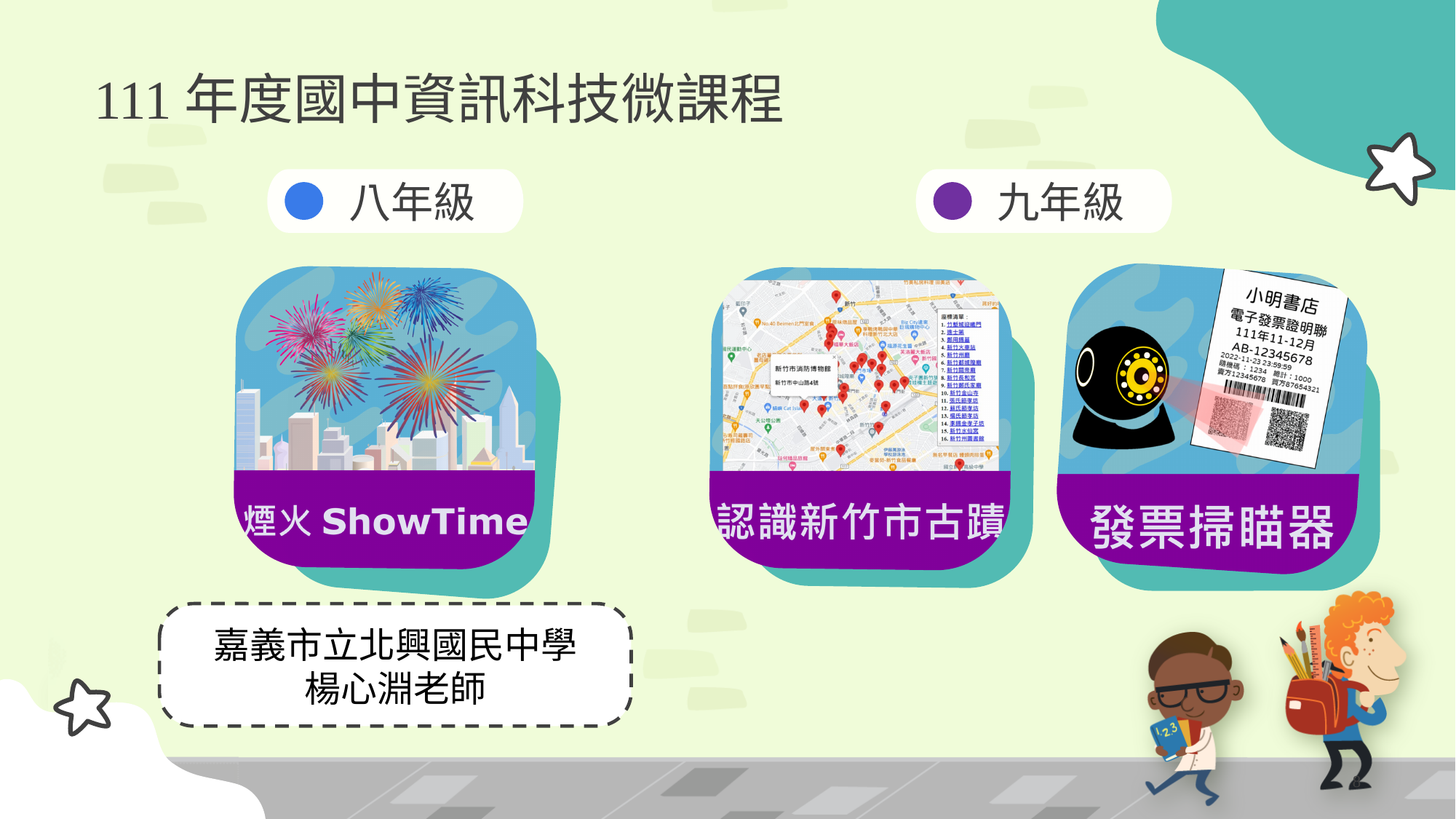

# 111年度國中資訊科技微課程
　   八年級

　   九年級

嘉義市立北興國民中學
楊心淵老師
8